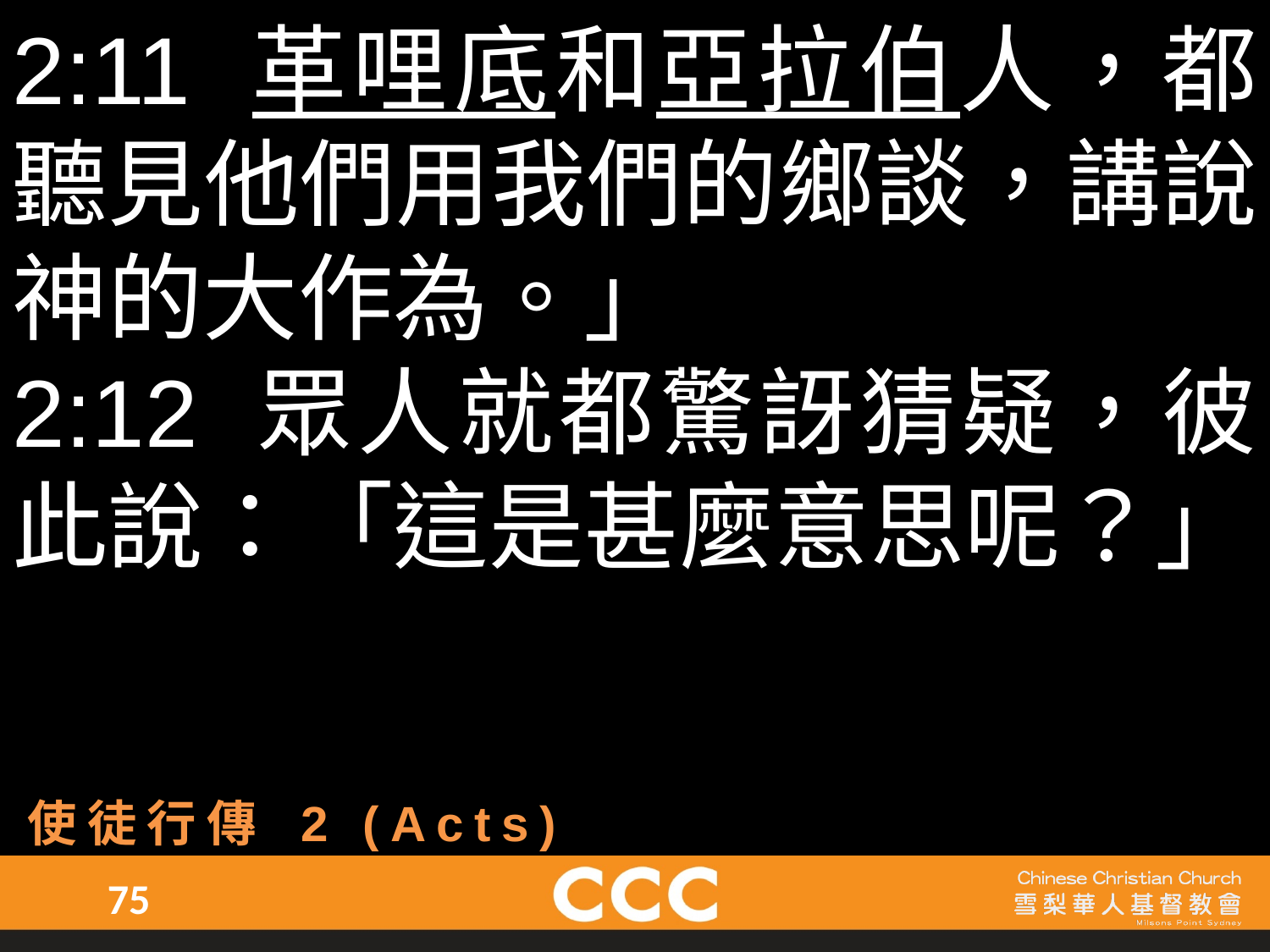

2:11 革哩底和亞拉伯人，都聽見他們用我們的鄉談，講說神的大作為。」
2:12 眾人就都驚訝猜疑，彼此說：「這是甚麼意思呢？」
使徒行傳 2 (Acts)
75